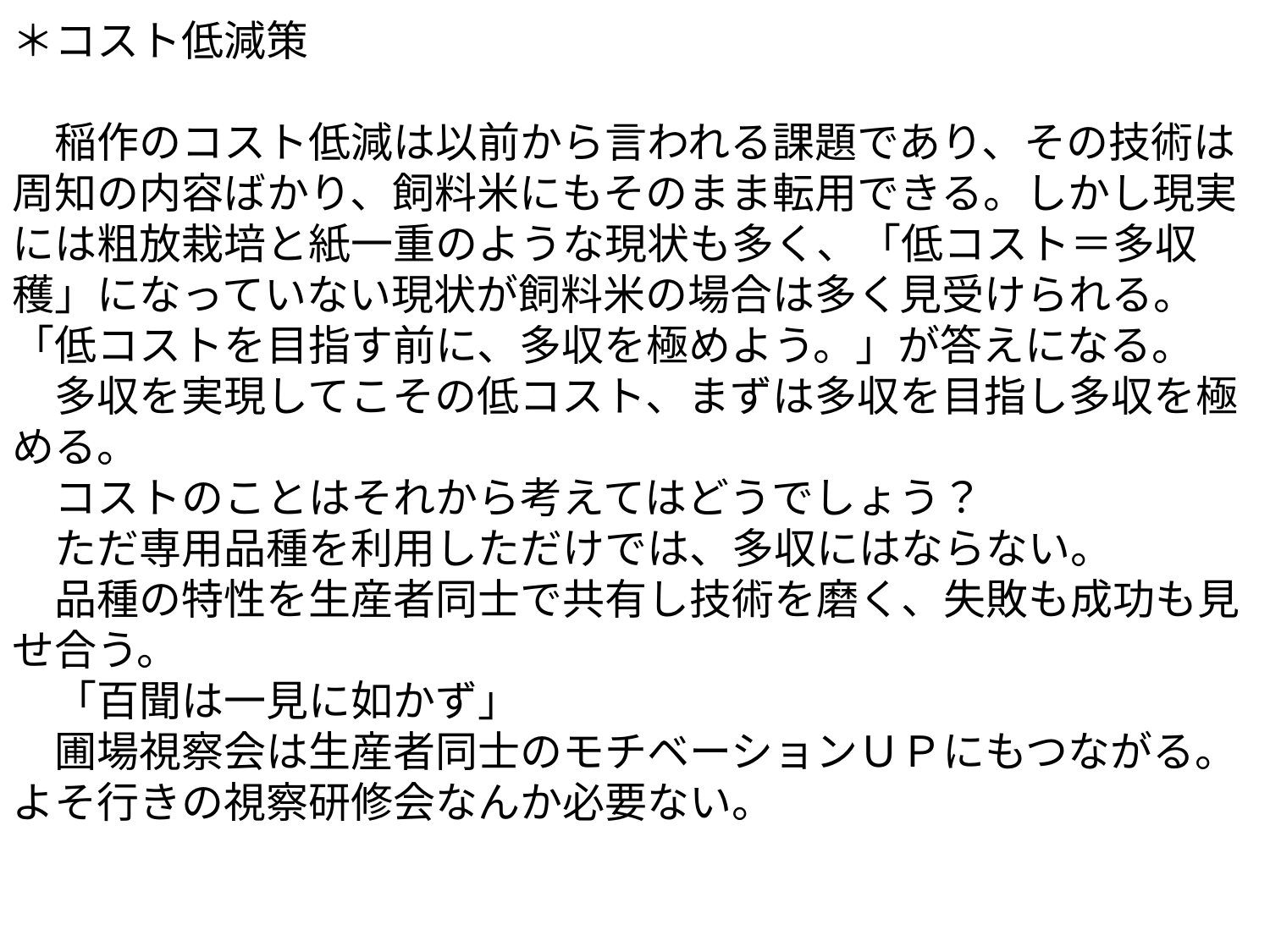

＊コスト低減策

　稲作のコスト低減は以前から言われる課題であり、その技術は周知の内容ばかり、飼料米にもそのまま転用できる。しかし現実には粗放栽培と紙一重のような現状も多く、「低コスト＝多収穫」になっていない現状が飼料米の場合は多く見受けられる。「低コストを目指す前に、多収を極めよう。」が答えになる。
　多収を実現してこその低コスト、まずは多収を目指し多収を極める。
　コストのことはそれから考えてはどうでしょう？
　ただ専用品種を利用しただけでは、多収にはならない。
　品種の特性を生産者同士で共有し技術を磨く、失敗も成功も見せ合う。
　「百聞は一見に如かず」
　圃場視察会は生産者同士のモチベーションＵＰにもつながる。よそ行きの視察研修会なんか必要ない。